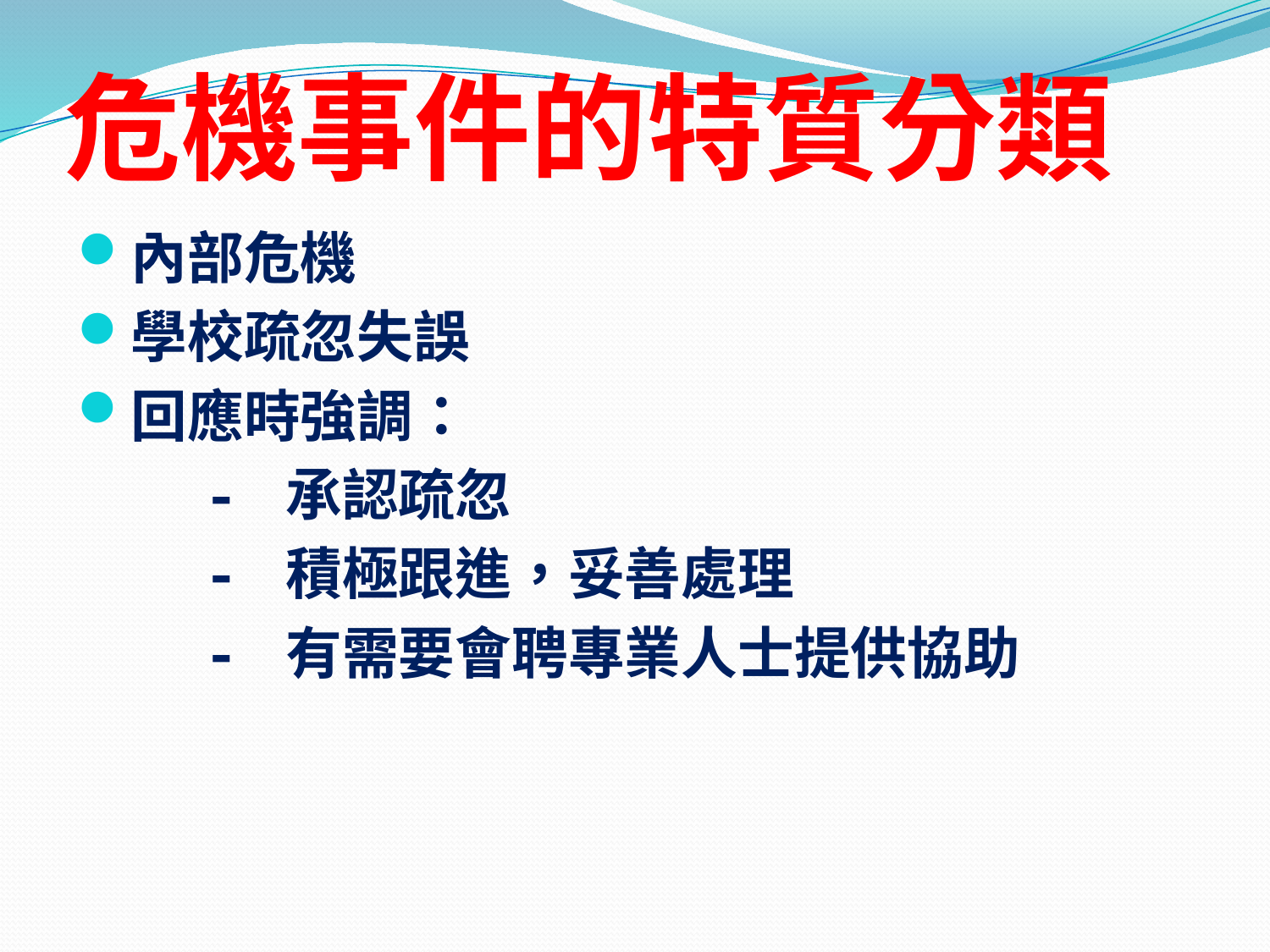

# 危機事件的特質分類
內部危機
學校疏忽失誤
回應時強調：
	- 承認疏忽
	- 積極跟進，妥善處理
	- 有需要會聘專業人士提供協助